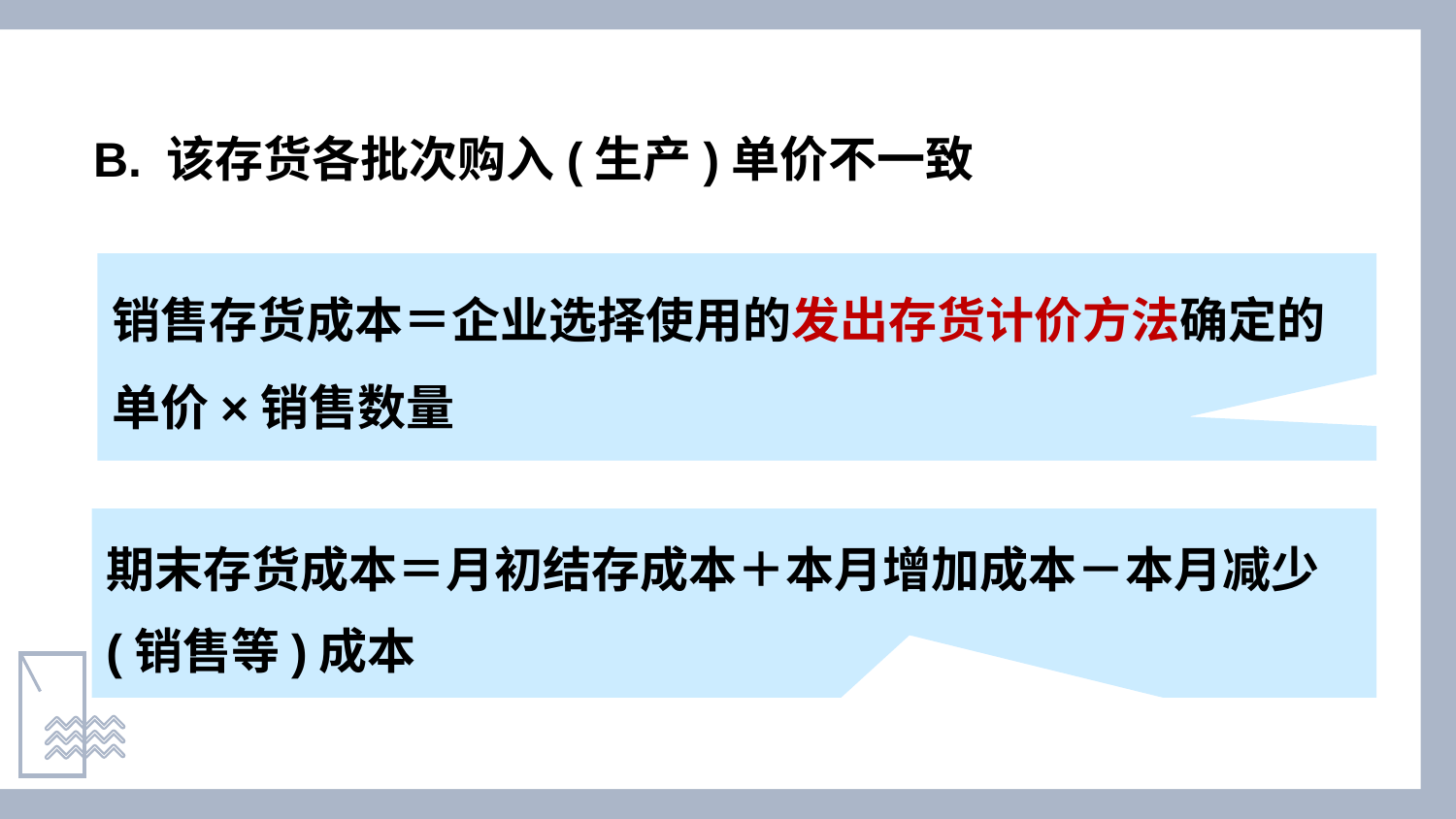

B. 该存货各批次购入(生产)单价不一致
销售存货成本＝企业选择使用的发出存货计价方法确定的单价×销售数量
期末存货成本＝月初结存成本＋本月增加成本－本月减少(销售等)成本